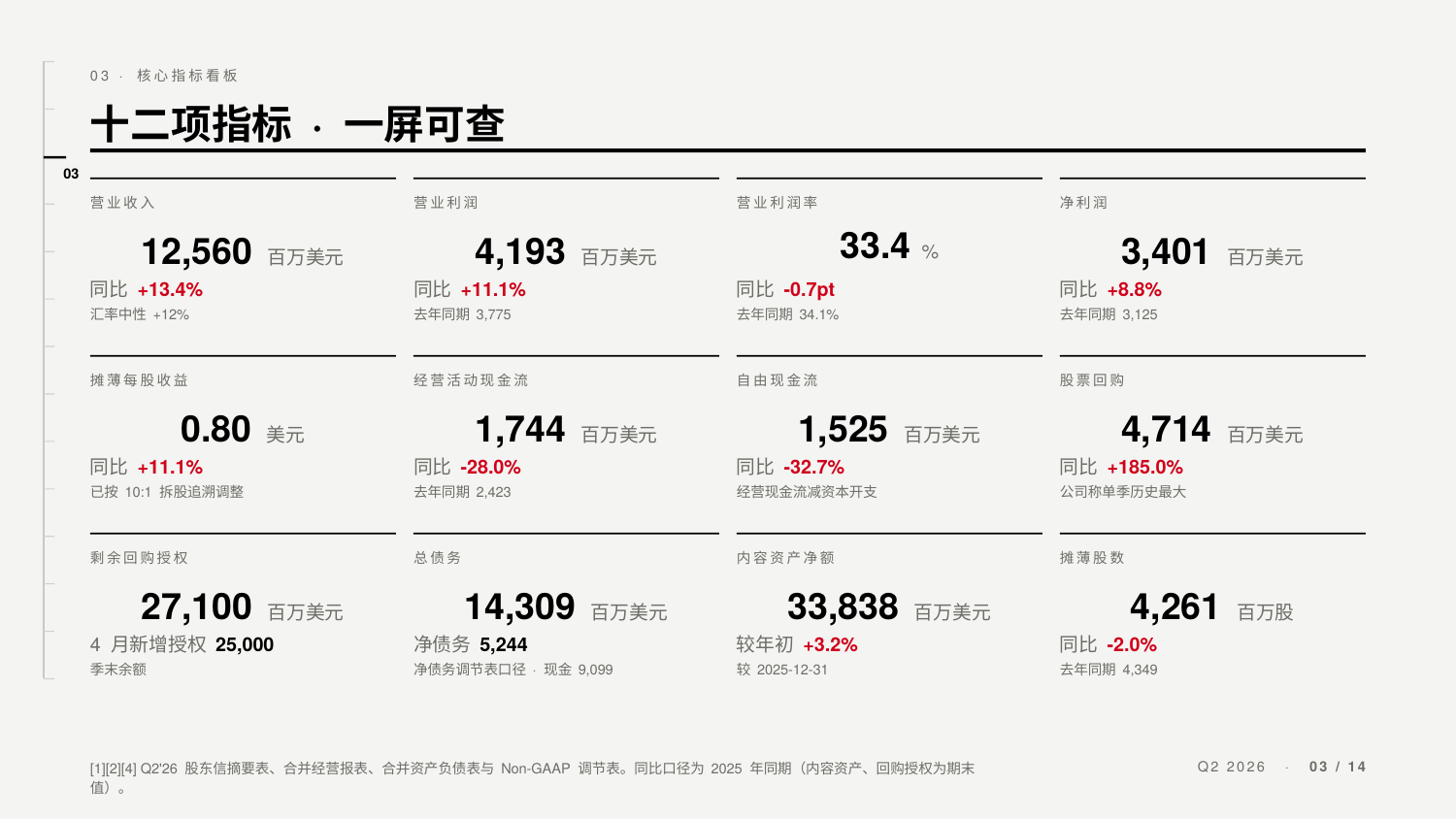

03 · 核心指标看板
十二项指标 · 一屏可查

03

营业收入
营业利润
营业利润率
净利润

12,560  百万美元
4,193  百万美元
33.4  %
3,401  百万美元

同比 +13.4%
同比 +11.1%
同比 -0.7pt
同比 +8.8%

汇率中性 +12%
去年同期 3,775
去年同期 34.1%
去年同期 3,125

摊薄每股收益
经营活动现金流
自由现金流
股票回购

0.80  美元
1,744  百万美元
1,525  百万美元
4,714  百万美元

同比 +11.1%
同比 -28.0%
同比 -32.7%
同比 +185.0%
已按 10:1 拆股追溯调整
去年同期 2,423
经营现金流减资本开支
公司称单季历史最大

剩余回购授权
总债务
内容资产净额
摊薄股数
27,100  百万美元
14,309  百万美元
33,838  百万美元
4,261  百万股

4 月新增授权 25,000
净债务 5,244
较年初 +3.2%
同比 -2.0%

季末余额
净债务调节表口径 · 现金 9,099
较 2025-12-31
去年同期 4,349

[1][2][4] Q2'26 股东信摘要表、合并经营报表、合并资产负债表与 Non-GAAP 调节表。同比口径为 2025 年同期（内容资产、回购授权为期末值）。
Q2 2026   ·   03 / 14